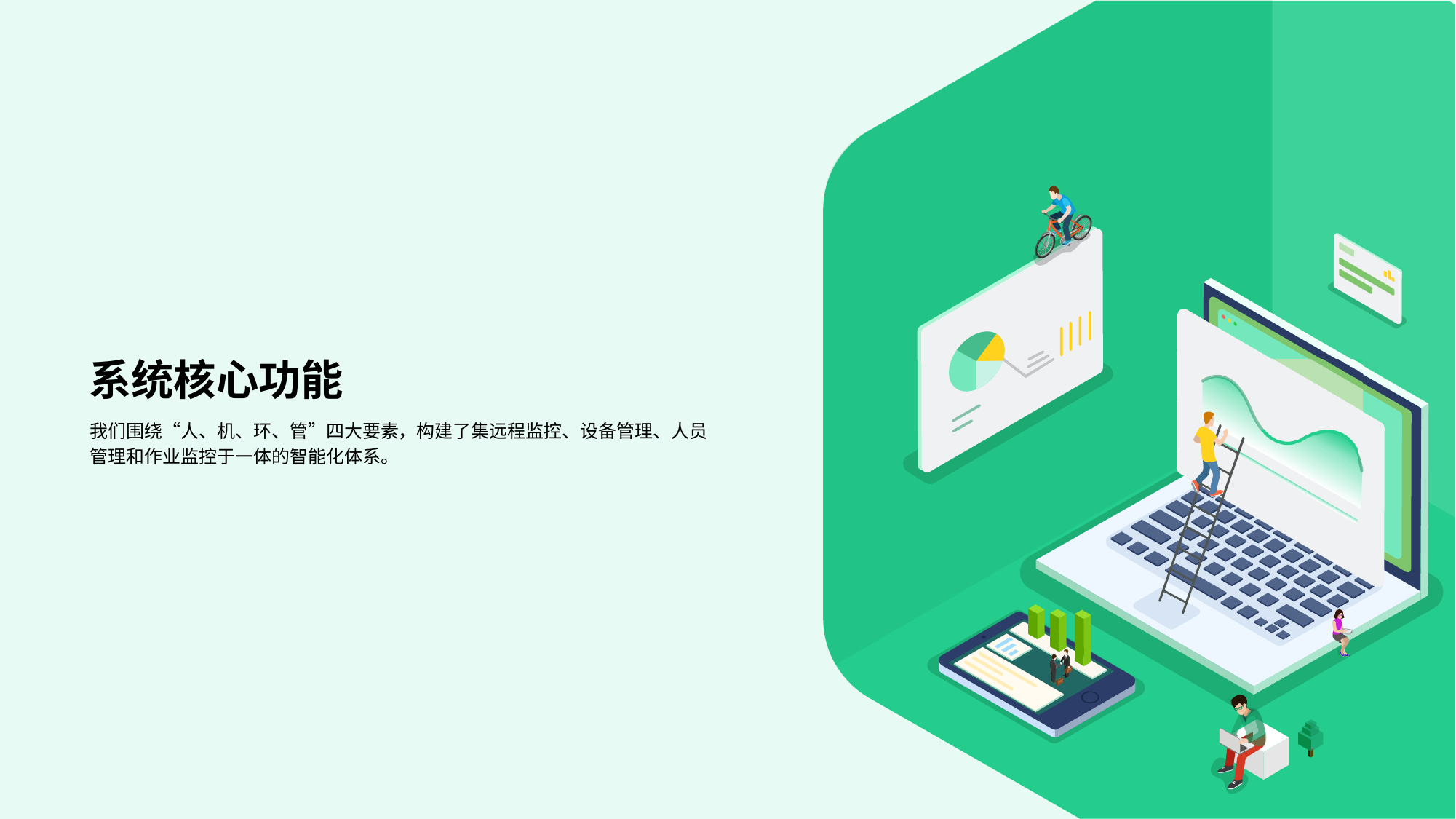

# 系统核心功能
我们围绕“人、机、环、管”四大要素，构建了集远程监控、设备管理、人员管理和作业监控于一体的智能化体系。